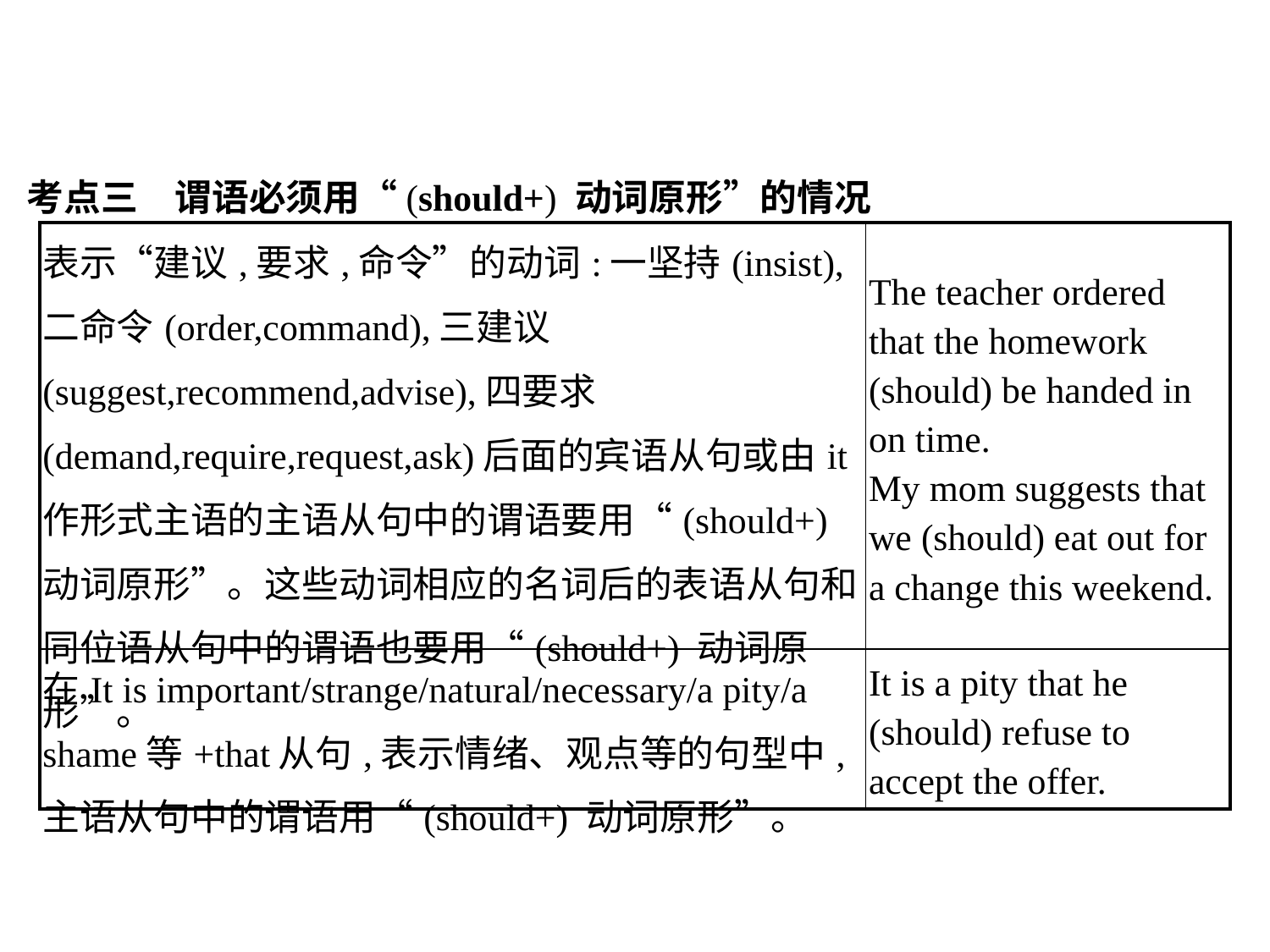

考点三　谓语必须用“(should+) 动词原形”的情况
| 表示“建议,要求,命令”的动词:一坚持(insist),二命令(order,command),三建议(suggest,recommend,advise),四要求(demand,require,request,ask)后面的宾语从句或由it作形式主语的主语从句中的谓语要用“(should+) 动词原形”。这些动词相应的名词后的表语从句和同位语从句中的谓语也要用“(should+) 动词原形”。 | The teacher ordered that the homework (should) be handed in on time. My mom suggests that we (should) eat out for a change this weekend. |
| --- | --- |
| 在It is important/strange/natural/necessary/a pity/a shame等+that从句,表示情绪、观点等的句型中,主语从句中的谓语用“(should+) 动词原形”。 | It is a pity that he (should) refuse to accept the offer. |